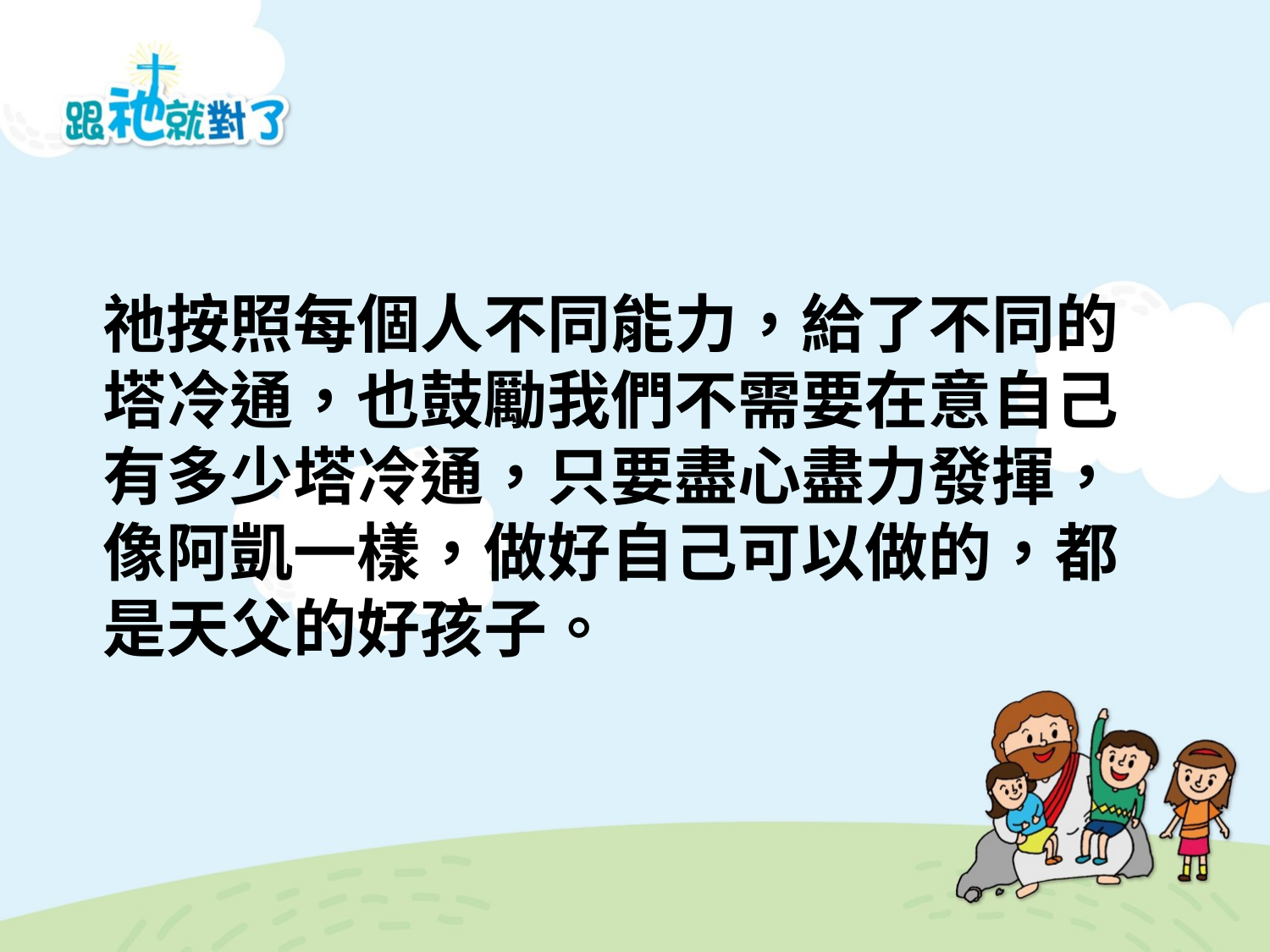

祂按照每個人不同能力，給了不同的塔冷通，也鼓勵我們不需要在意自己有多少塔冷通，只要盡心盡力發揮，像阿凱一樣，做好自己可以做的，都是天父的好孩子。